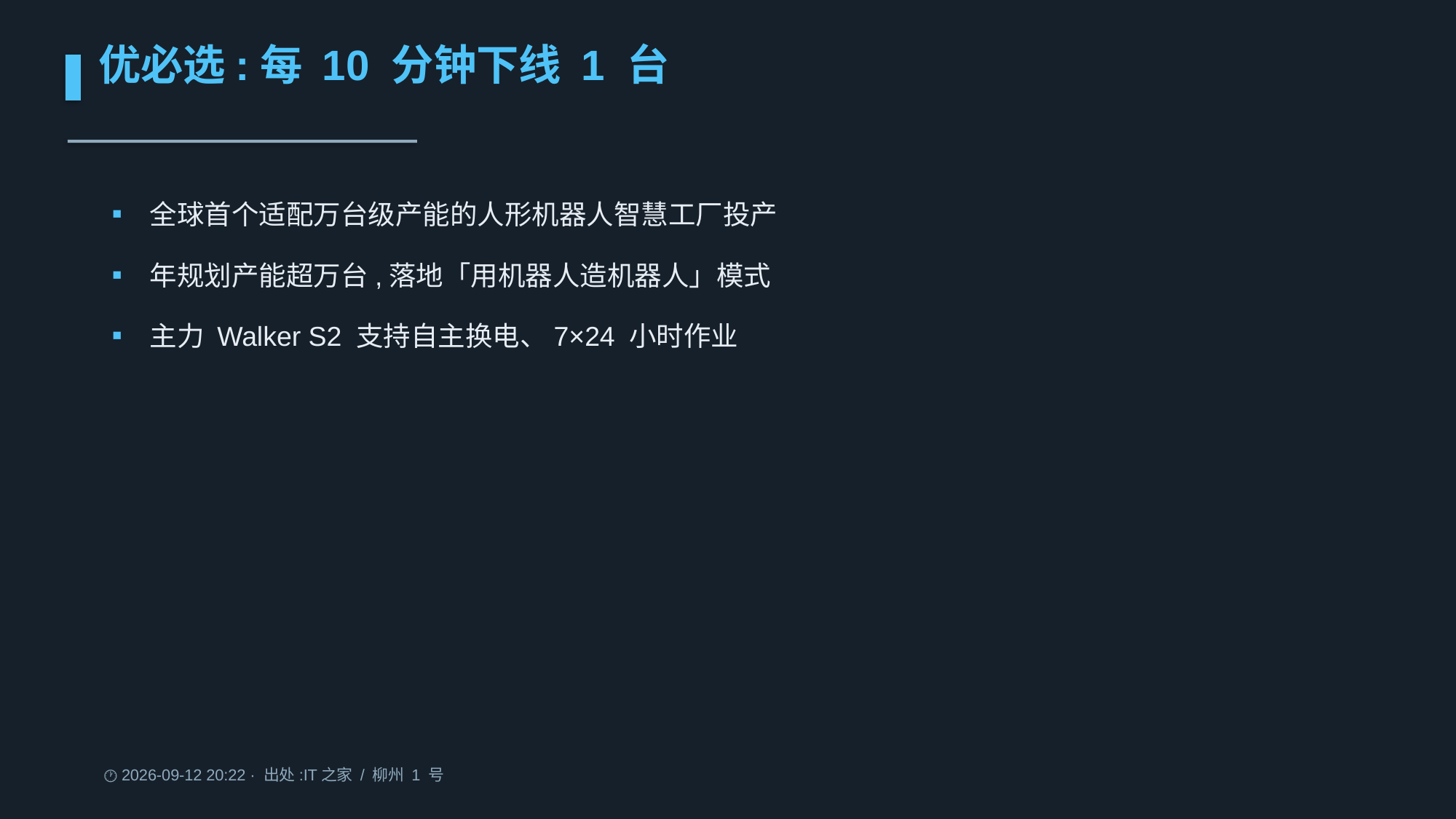

优必选:每 10 分钟下线 1 台

▪  全球首个适配万台级产能的人形机器人智慧工厂投产
▪  年规划产能超万台,落地「用机器人造机器人」模式
▪  主力 Walker S2 支持自主换电、7×24 小时作业
🕐 2026-09-12 20:22 · 出处:IT之家 / 柳州 1 号